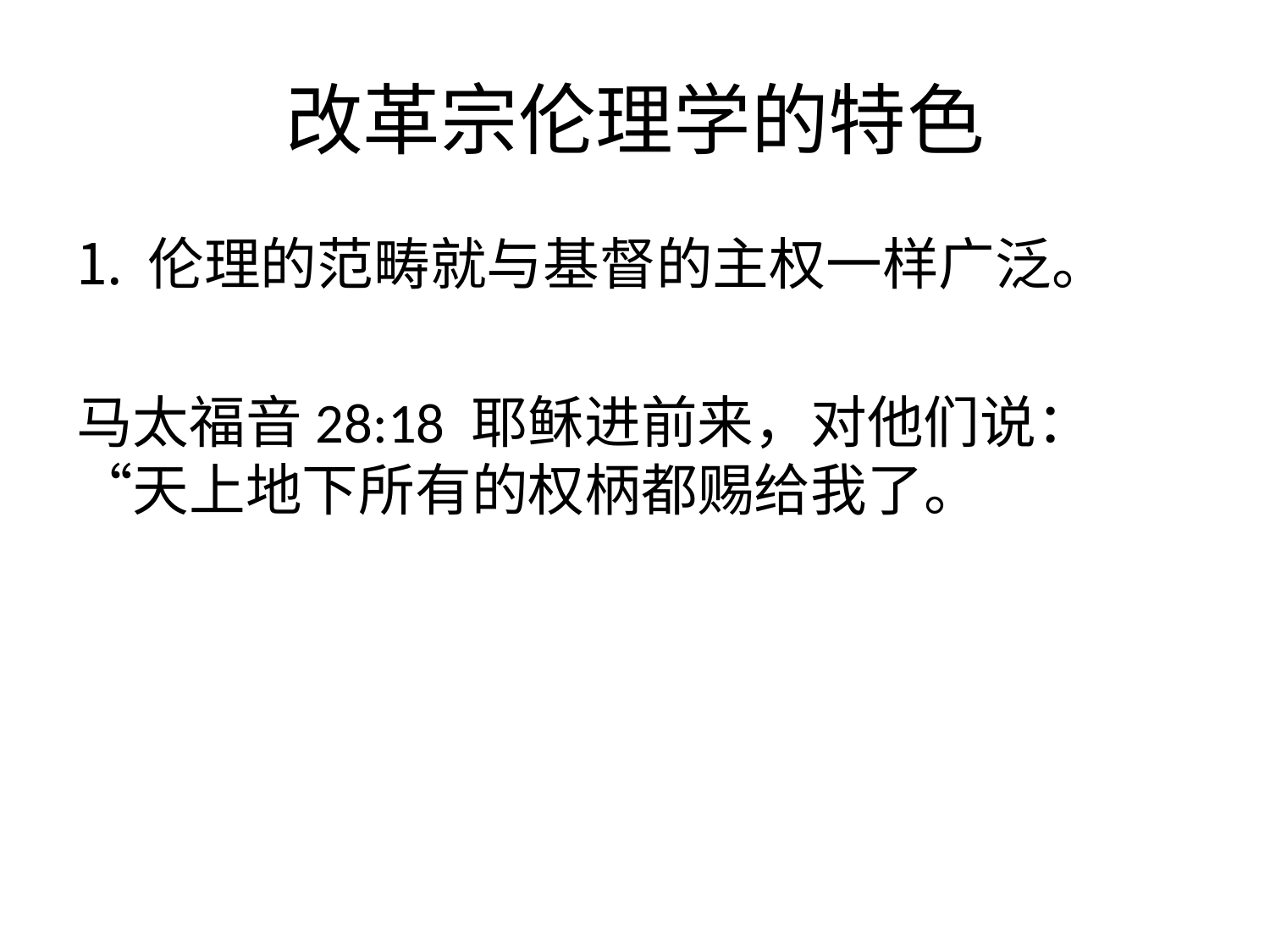

# 改革宗伦理学的特色
伦理的范畴就与基督的主权一样广泛。

马太福音28:18 耶稣进前来，对他们说：“天上地下所有的权柄都赐给我了。